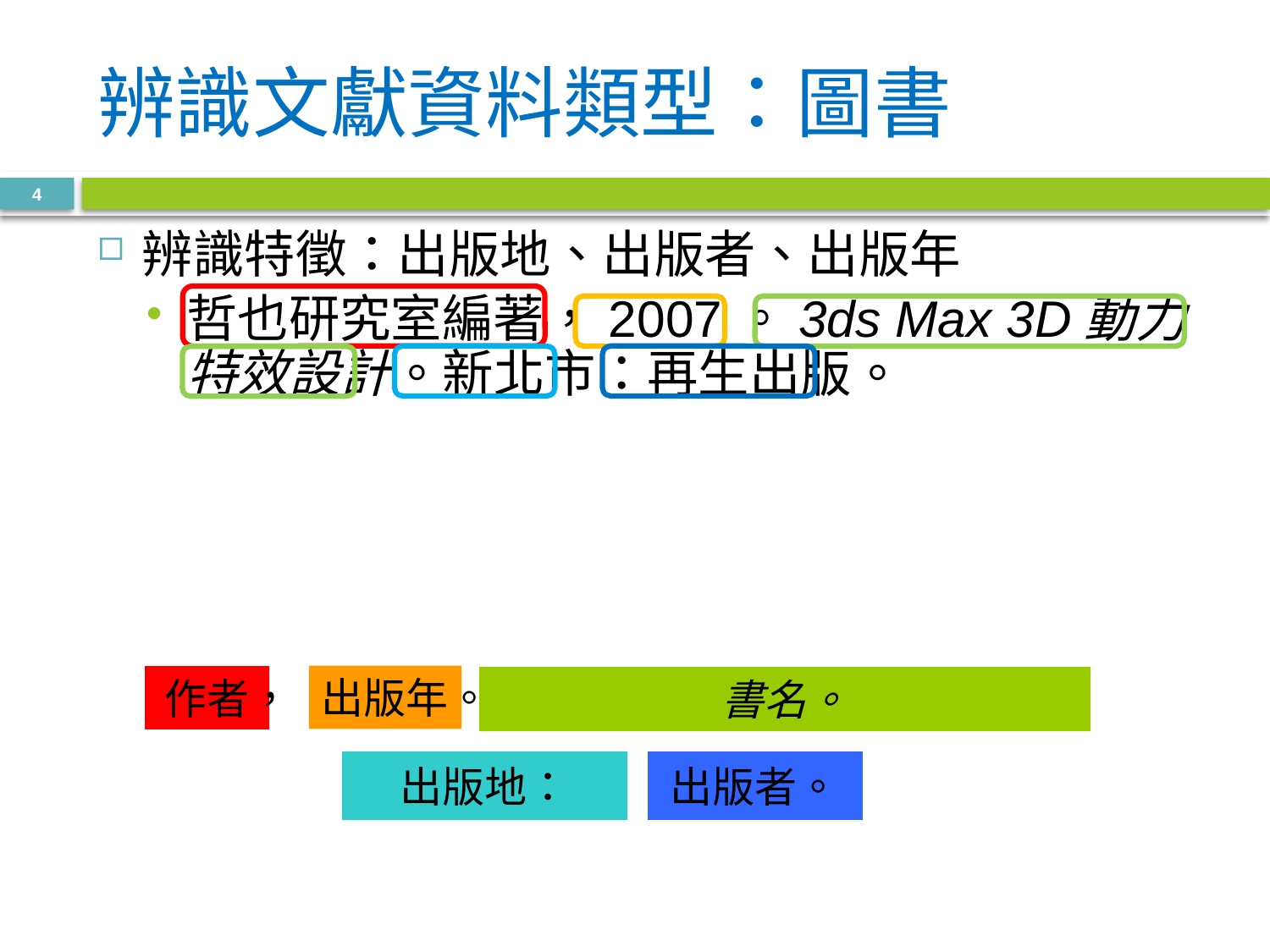

# 辨識文獻資料類型：圖書
4
辨識特徵：出版地、出版者、出版年
哲也研究室編著，2007。3ds Max 3D動力特效設計。新北市：再生出版。

出版年。
作者，
書名。
出版地：
出版者。